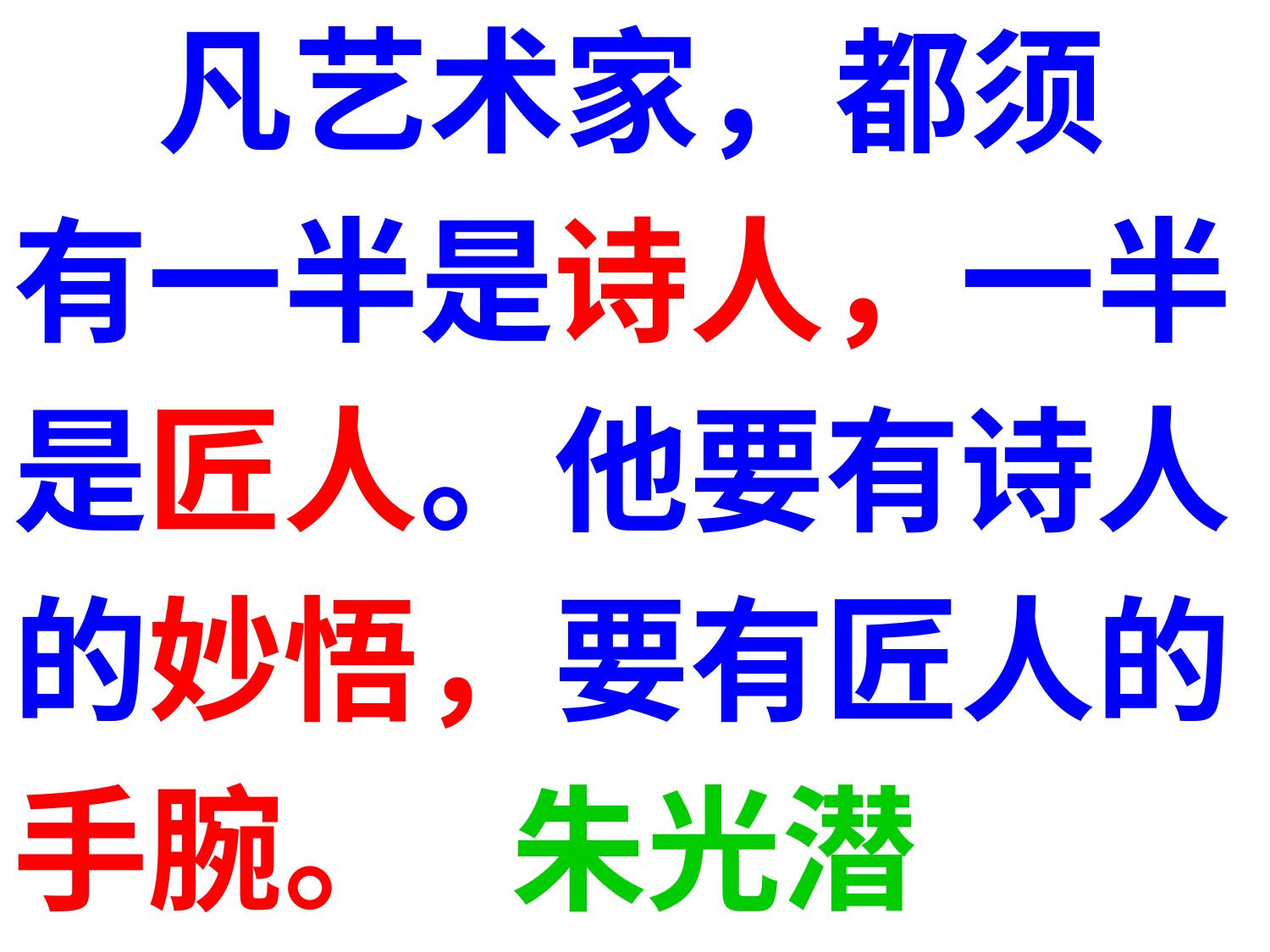

凡艺术家，都须
有一半是诗人，一半
是匠人。他要有诗人
的妙悟，要有匠人的
手腕。   朱光潜